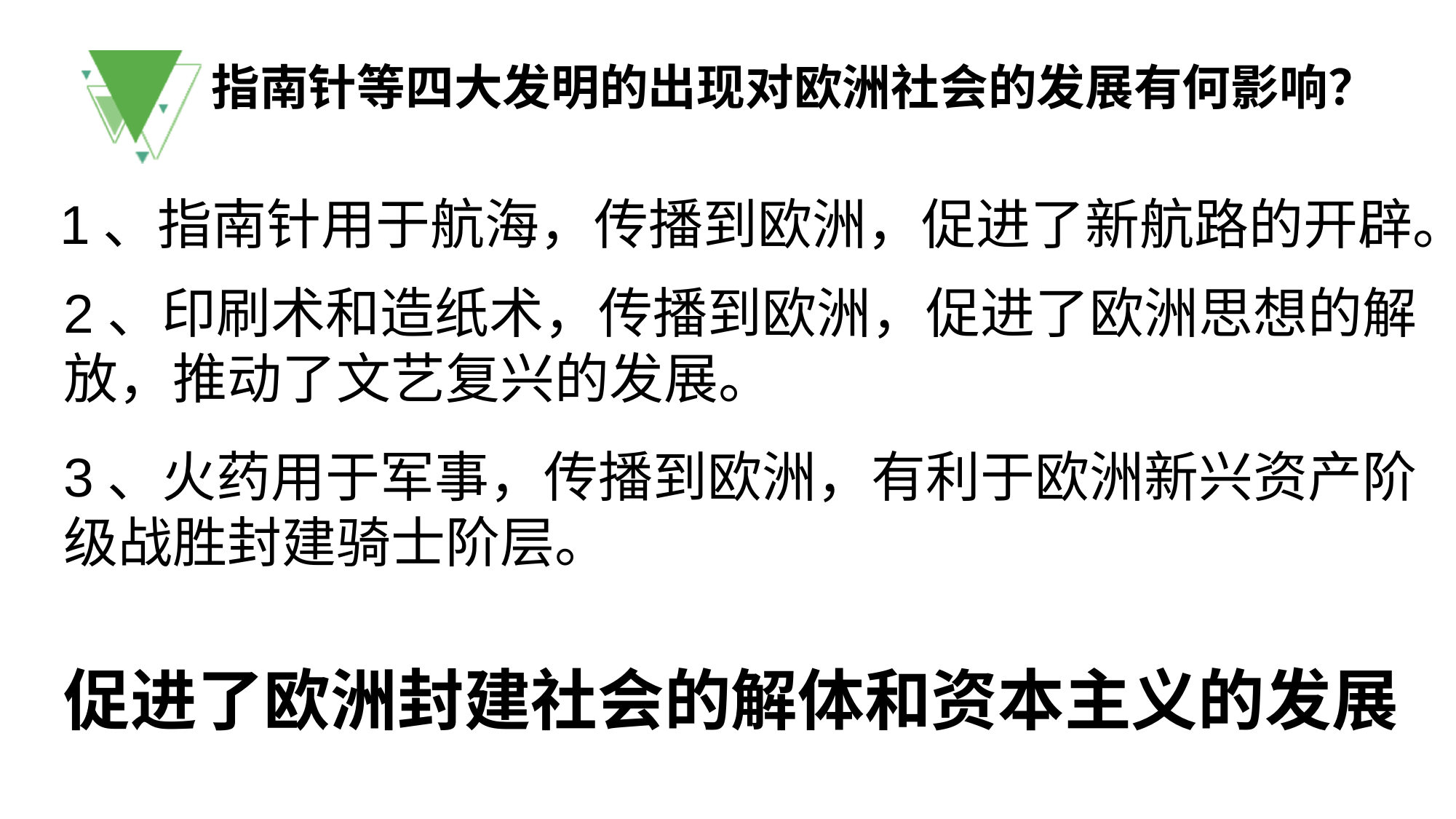

指南针等四大发明的出现对欧洲社会的发展有何影响？
1、指南针用于航海，传播到欧洲，促进了新航路的开辟。
2、印刷术和造纸术，传播到欧洲，促进了欧洲思想的解放，推动了文艺复兴的发展。
3、火药用于军事，传播到欧洲，有利于欧洲新兴资产阶级战胜封建骑士阶层。
促进了欧洲封建社会的解体和资本主义的发展